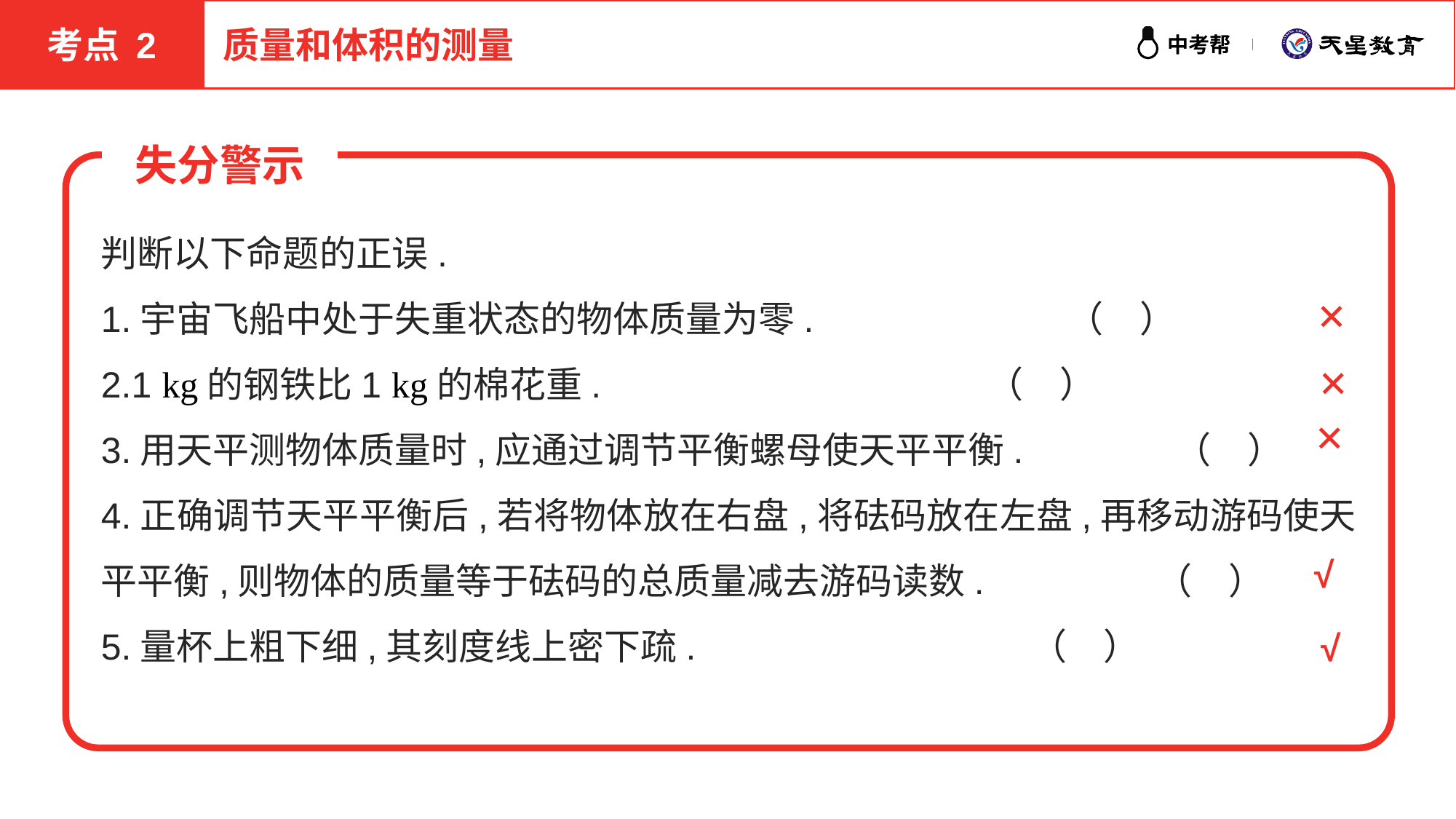

考点 2
质量和体积的测量
失分警示

判断以下命题的正误.
1.宇宙飞船中处于失重状态的物体质量为零.                        （　）
2.1 kg的钢铁比1 kg的棉花重.                                     （　）
3.用天平测物体质量时,应通过调节平衡螺母使天平平衡.              （　）
4.正确调节天平平衡后,若将物体放在右盘,将砝码放在左盘,再移动游码使天平平衡,则物体的质量等于砝码的总质量减去游码读数.                （　）
5.量杯上粗下细,其刻度线上密下疏.                                （　）
✕
✕
✕
√
√